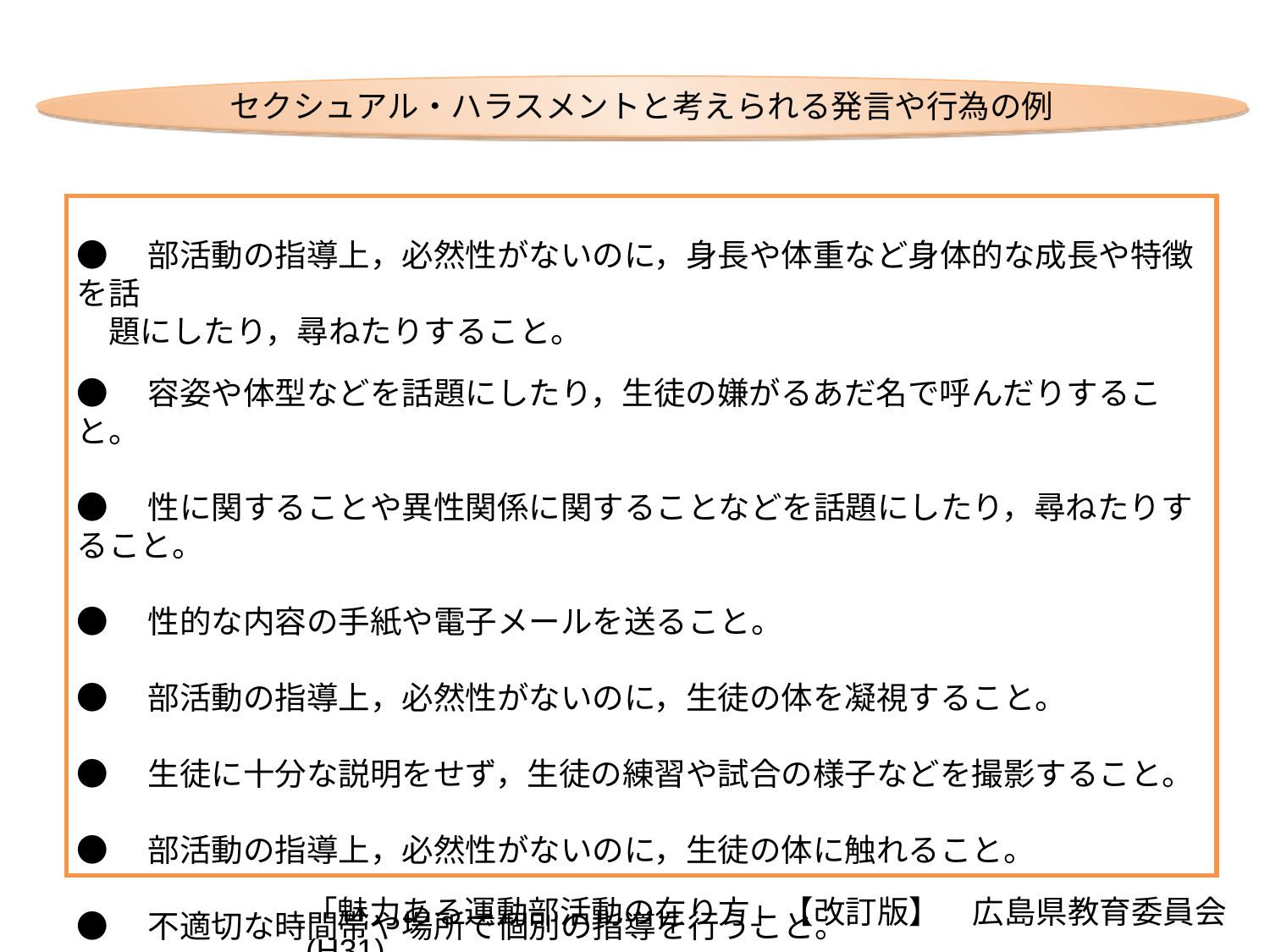

セクシュアル・ハラスメントと考えられる発言や行為の例

●　部活動の指導上，必然性がないのに，身長や体重など身体的な成長や特徴を話
　題にしたり，尋ねたりすること。

●　容姿や体型などを話題にしたり，生徒の嫌がるあだ名で呼んだりすること。

●　性に関することや異性関係に関することなどを話題にしたり，尋ねたりすること。

●　性的な内容の手紙や電子メールを送ること。

●　部活動の指導上，必然性がないのに，生徒の体を凝視すること。

●　生徒に十分な説明をせず，生徒の練習や試合の様子などを撮影すること。

●　部活動の指導上，必然性がないのに，生徒の体に触れること。

●　不適切な時間帯や場所で個別の指導を行うこと。

「魅力ある運動部活動の在り方」【改訂版】　広島県教育委員会(H31)